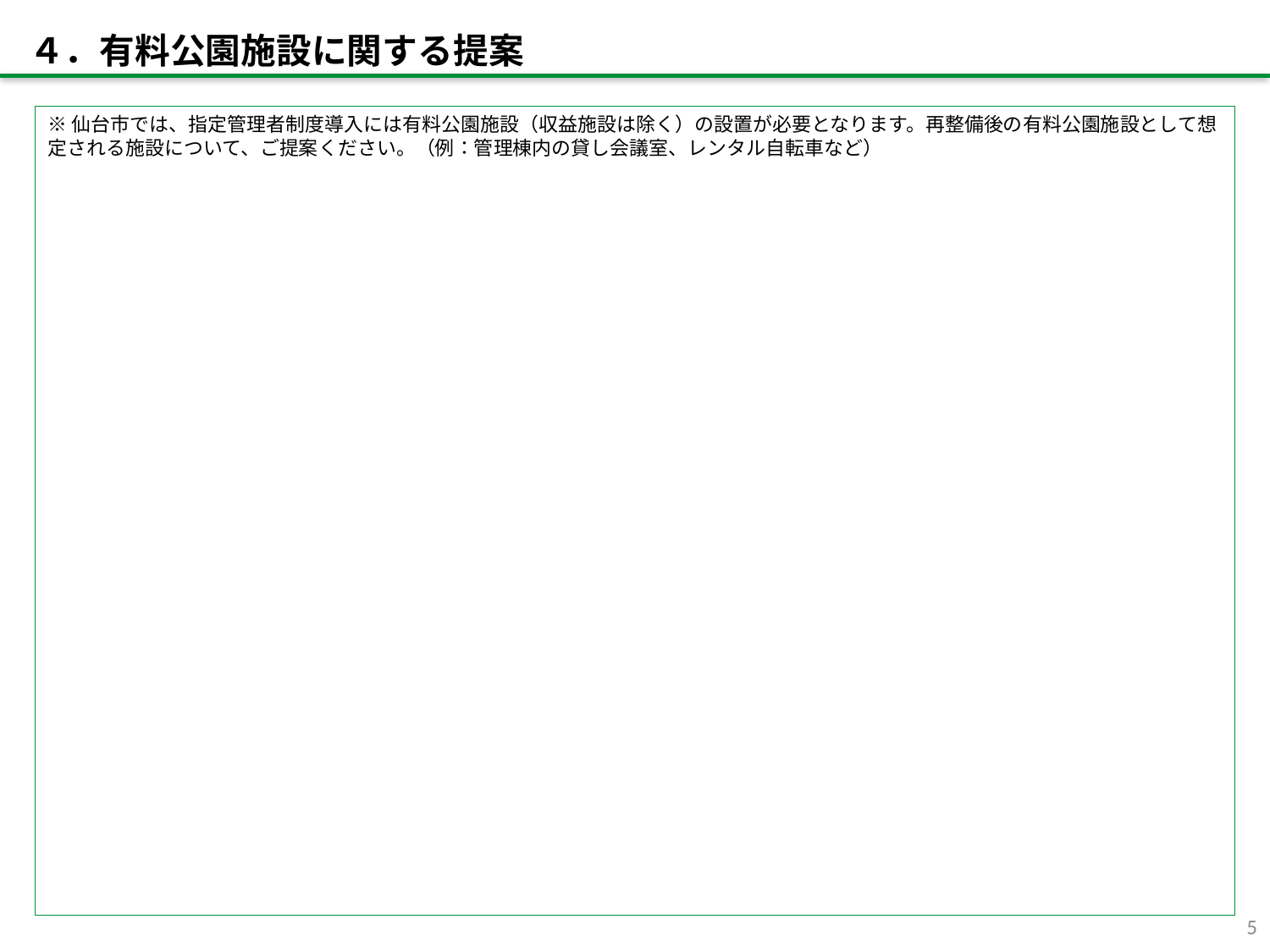

４．有料公園施設に関する提案
※仙台市では、指定管理者制度導入には有料公園施設（収益施設は除く）の設置が必要となります。再整備後の有料公園施設として想定される施設について、ご提案ください。（例：管理棟内の貸し会議室、レンタル自転車など）
5